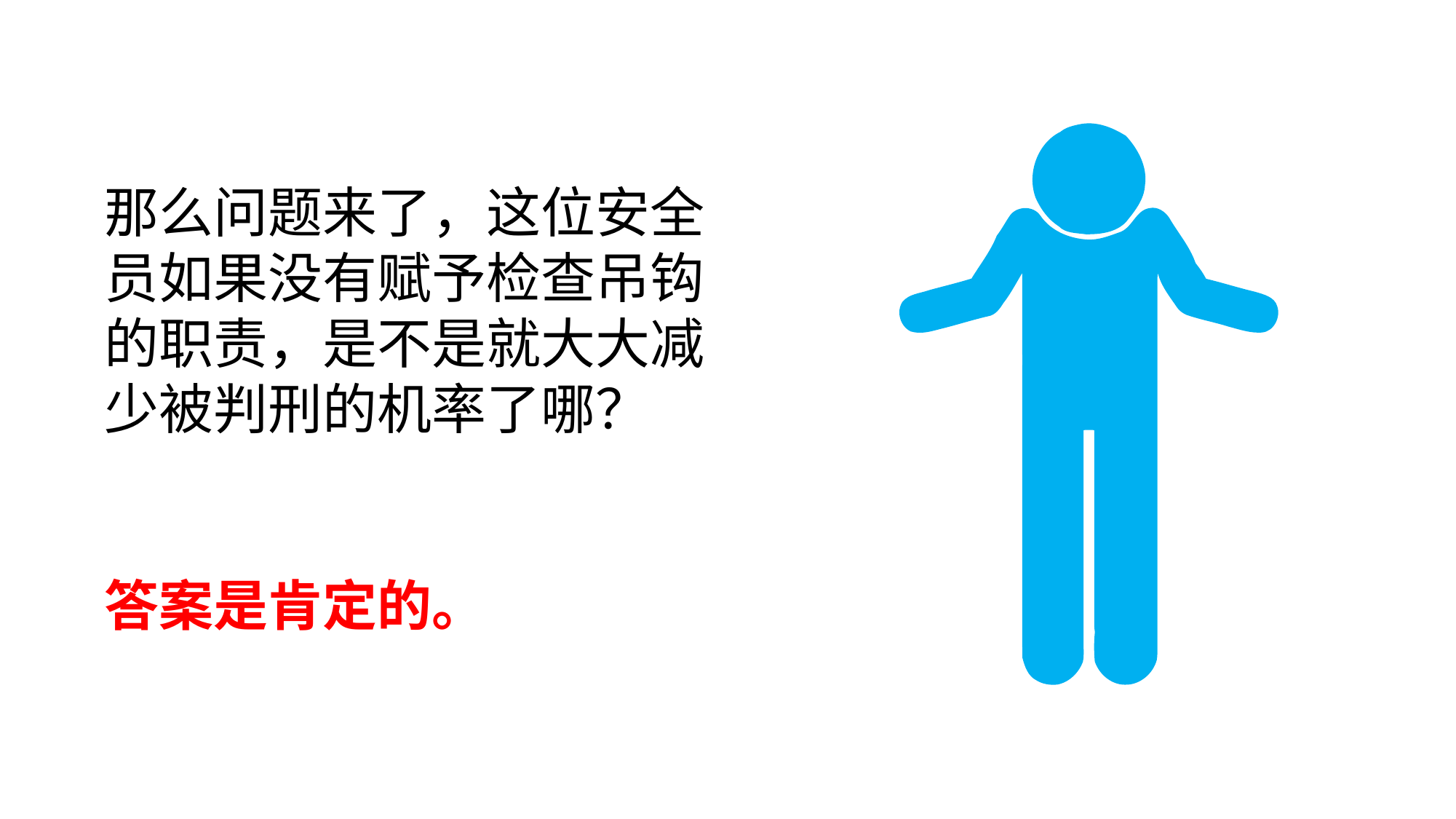

那么问题来了，这位安全员如果没有赋予检查吊钩的职责，是不是就大大减少被判刑的机率了哪？

答案是肯定的。